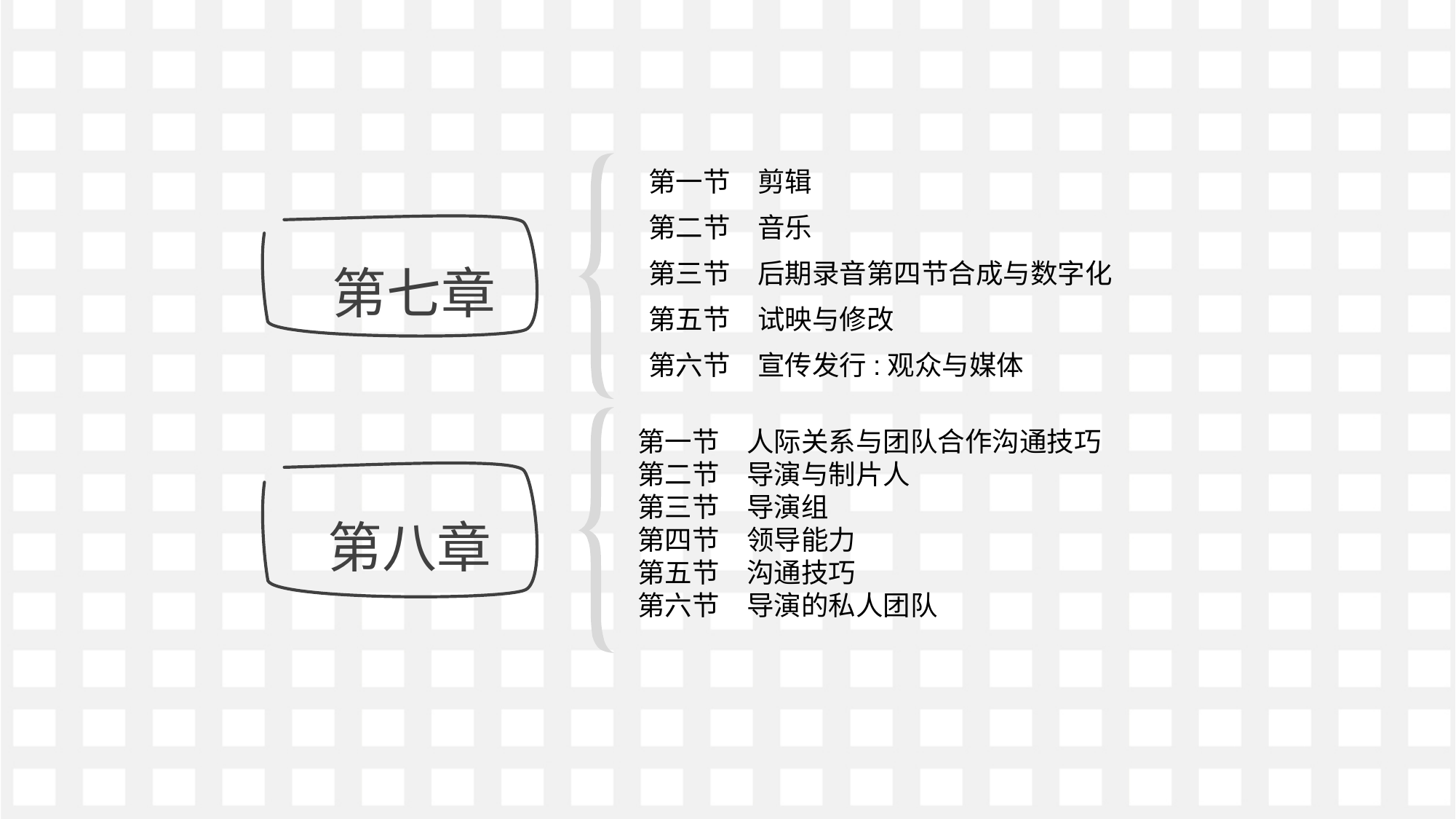

第一节	剪辑
第二节	音乐
第三节	后期录音第四节合成与数字化
第五节	试映与修改
第六节	宣传发行:观众与媒体

 第七章

第一节	人际关系与团队合作沟通技巧
第二节	导演与制片人
第三节	导演组
第四节	领导能力
第五节	沟通技巧
第六节	导演的私人团队

 第八章